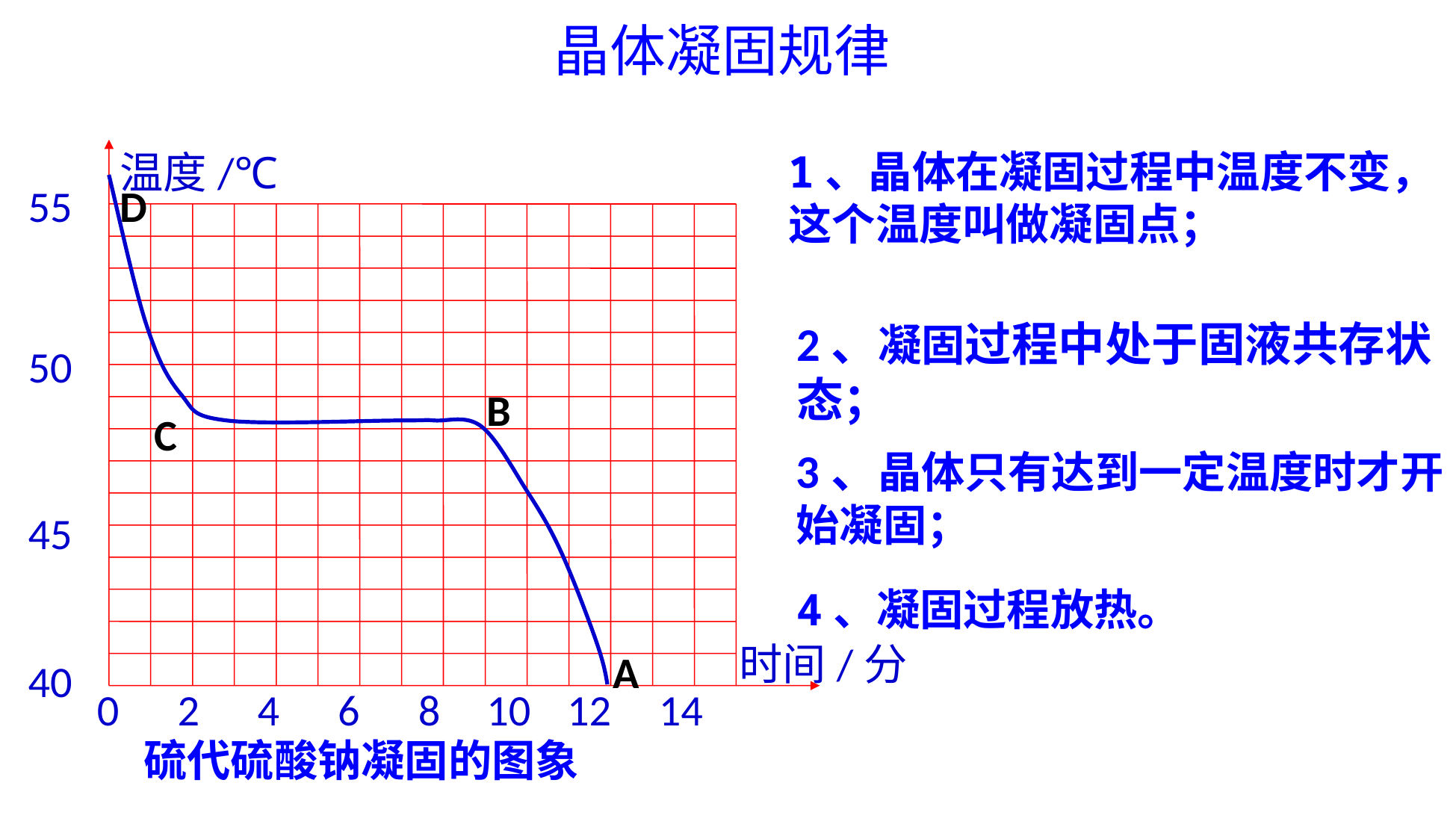

晶体凝固规律
1、晶体在凝固过程中温度不变，这个温度叫做凝固点；

温度/℃
55
50
45
时间/分
40
0
2
4
6
8
10
12
14
硫代硫酸钠凝固的图象
D

2、凝固过程中处于固液共存状态；
B
C
3、晶体只有达到一定温度时才开始凝固；
4、凝固过程放热。
A